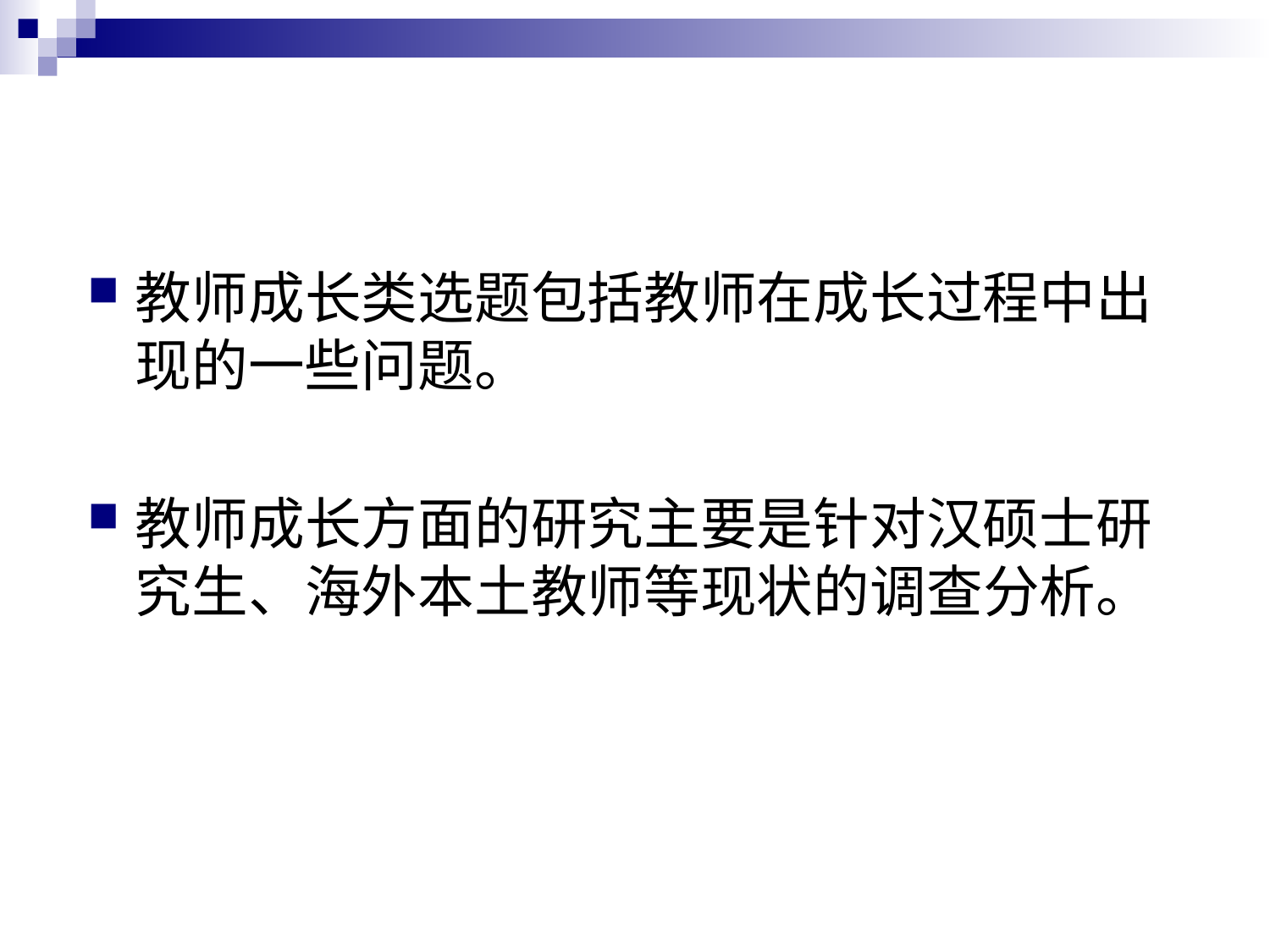

教师成长类选题包括教师在成长过程中出现的一些问题。

教师成长方面的研究主要是针对汉硕士研究生、海外本土教师等现状的调查分析。